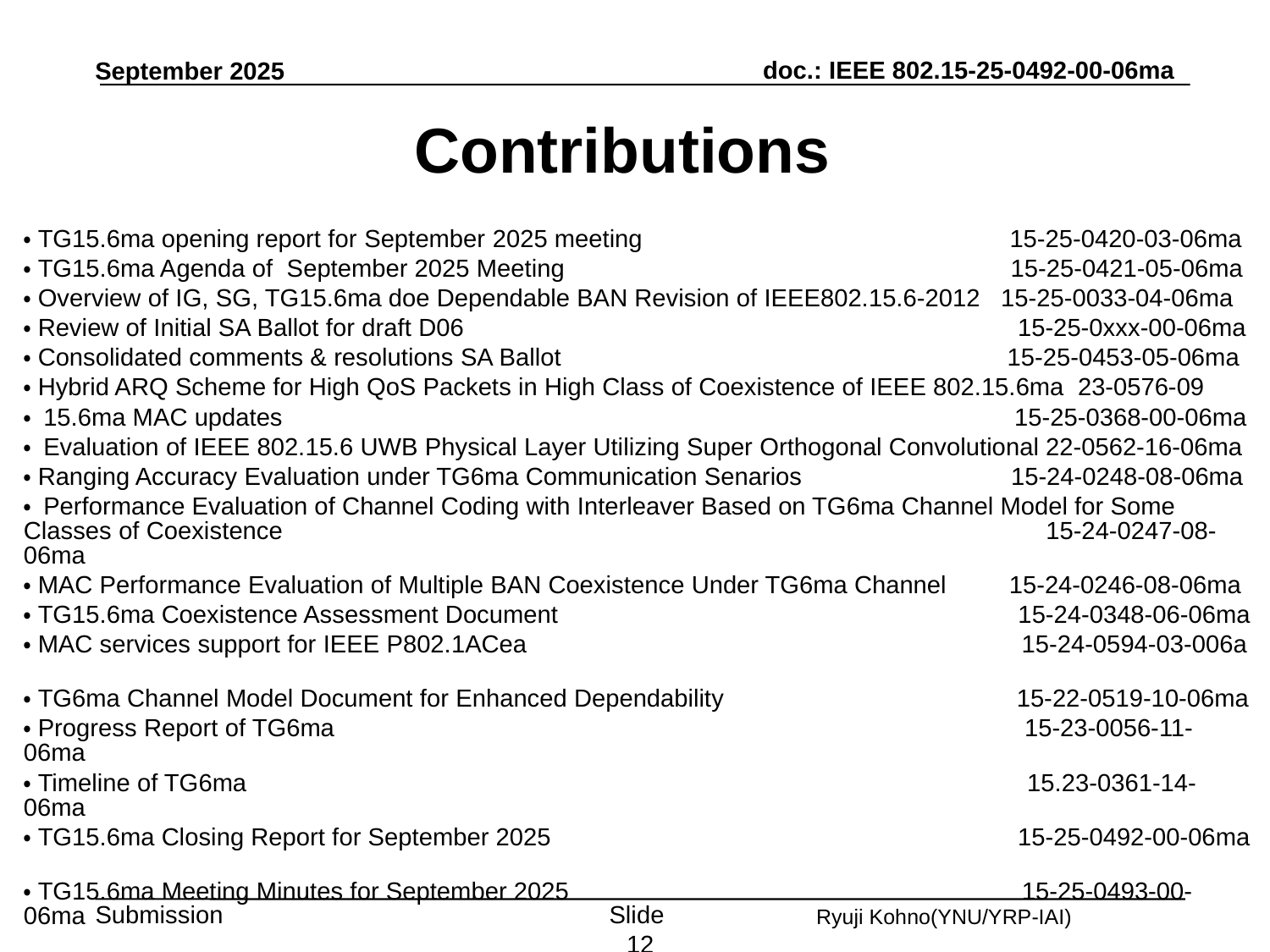

September 2025
# Contributions
・TG15.6ma opening report for September 2025 meeting                                         　        15-25-0420-03-06ma
・TG15.6ma Agenda of  September 2025 Meeting                                                     　       15-25-0421-05-06ma
・Overview of IG, SG, TG15.6ma doe Dependable BAN Revision of IEEE802.15.6-2012   15-25-0033-04-06ma
・Review of Initial SA Ballot for draft D06                                                                          　15-25-0xxx-00-06ma
・Consolidated comments & resolutions SA Ballot                                                                15-25-0453-05-06ma
・Hybrid ARQ Scheme for High QoS Packets in High Class of Coexistence of IEEE 802.15.6ma  23-0576-09
・ 15.6ma MAC updates                                                                                                         15-25-0368-00-06ma
・ Evaluation of IEEE 802.15.6 UWB Physical Layer Utilizing Super Orthogonal Convolutional 22-0562-16-06ma
・Ranging Accuracy Evaluation under TG6ma Communication Senarios                              15-24-0248-08-06ma
・ Performance Evaluation of Channel Coding with Interleaver Based on TG6ma Channel Model for Some Classes of Coexistence                                                                                                        　15-24-0247-08-06ma
・MAC Performance Evaluation of Multiple BAN Coexistence Under TG6ma Channel         15-24-0246-08-06ma
・TG15.6ma Coexistence Assessment Document                                                                  15-24-0348-06-06ma
・MAC services support for IEEE P802.1ACea                                                                       15-24-0594-03-006a
・TG6ma Channel Model Document for Enhanced Dependability                                          15-22-0519-10-06ma
・Progress Report of TG6ma                                                                                                   15-23-0056-11-06ma
・Timeline of TG6ma                                                                                                                15.23-0361-14-06ma
・TG15.6ma Closing Report for September 2025                                                                   15-25-0492-00-06ma
・TG15.6ma Meeting Minutes for September 2025                                                                 15-25-0493-00-06ma

Slide 12